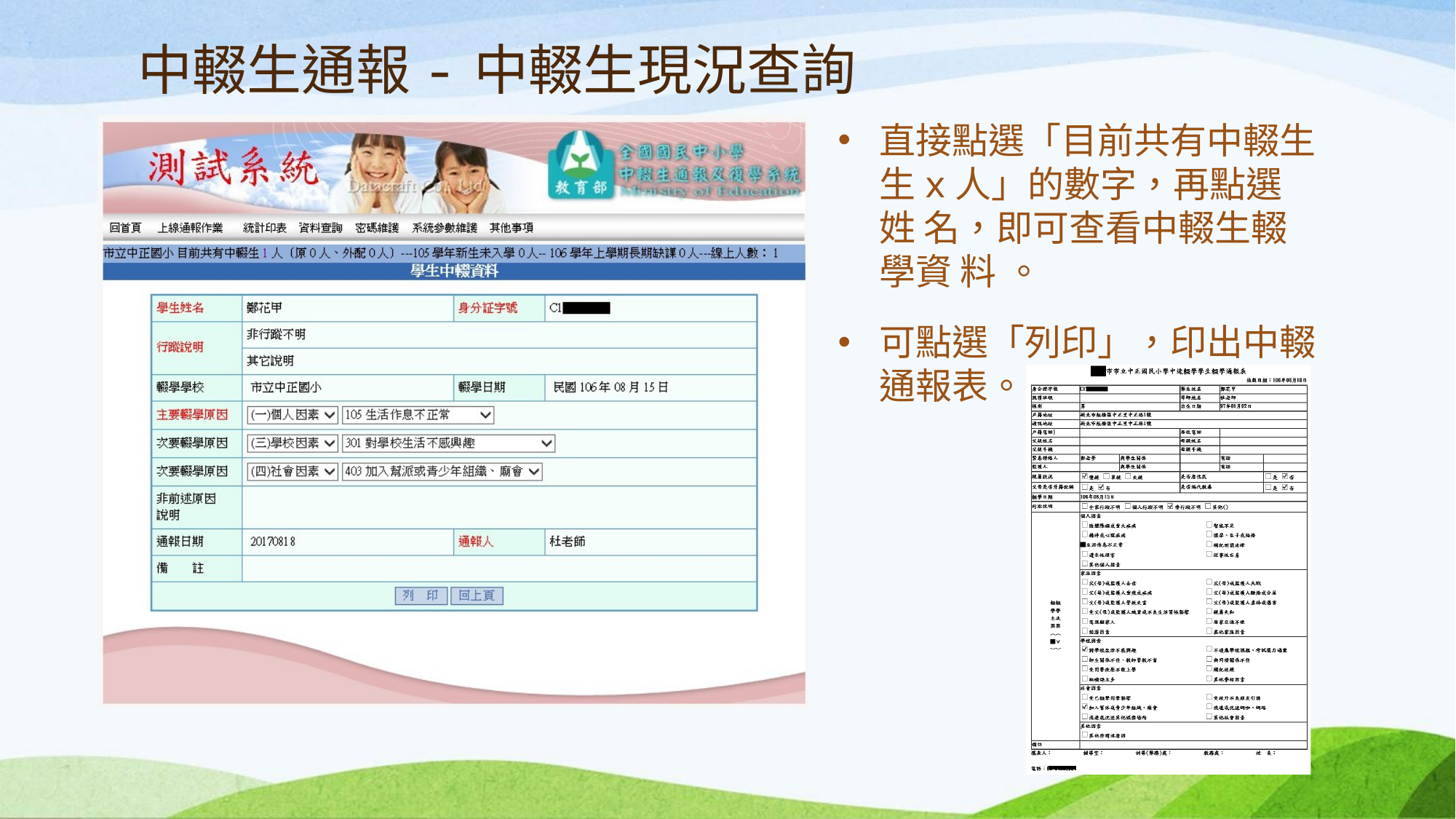

# 中輟生通報-中輟生現況查詢

直接點選「目前共有中輟生 生x人」的數字，再點選姓 名，即可查看中輟生輟學資 料 。
可點選「列印」，印出中輟 通報表。

23